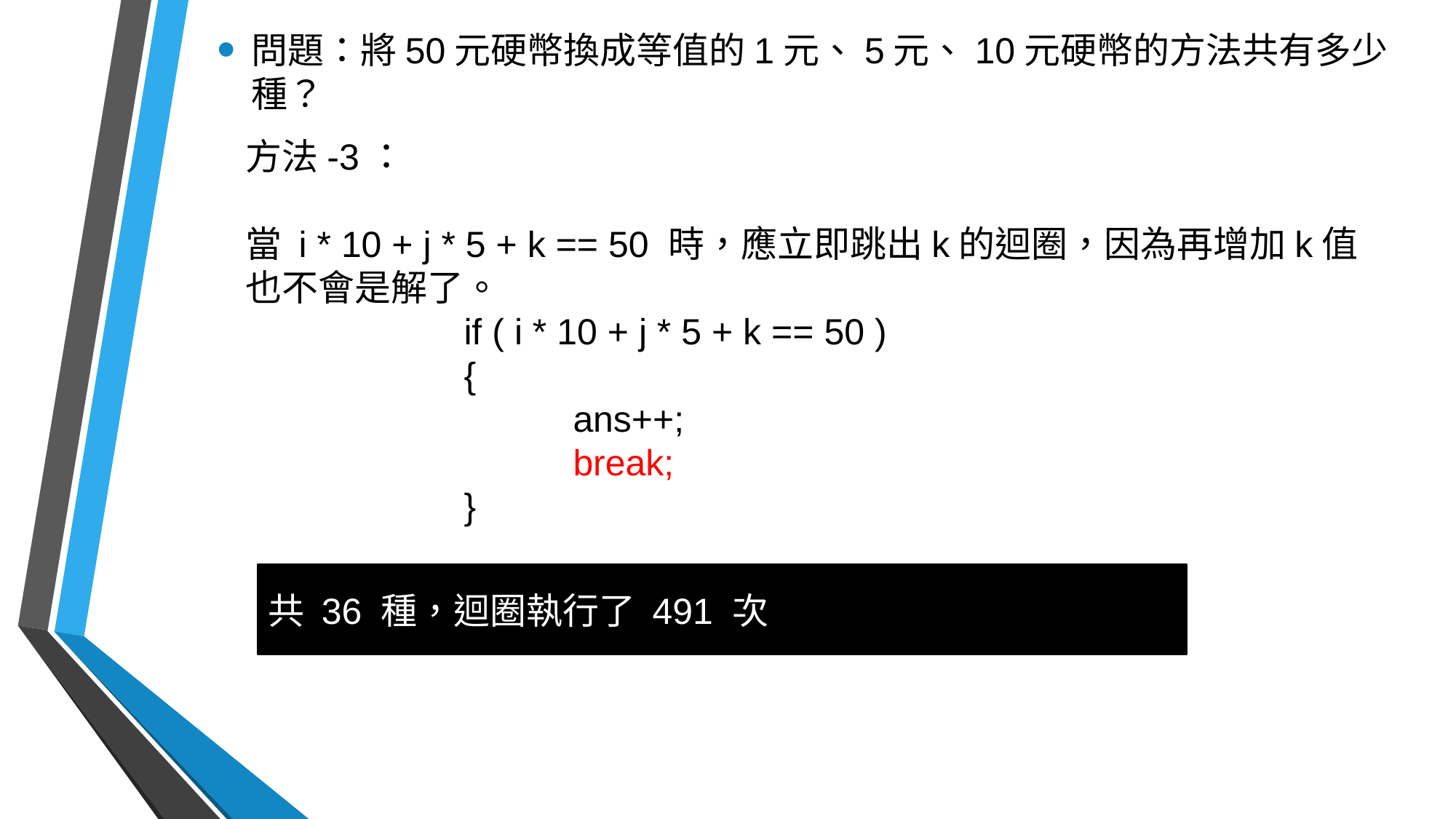

問題：將50元硬幣換成等值的1元、5元、10元硬幣的方法共有多少種？
方法-3：

當 i * 10 + j * 5 + k == 50 時，應立即跳出k的迴圈，因為再增加k值
也不會是解了。
		if ( i * 10 + j * 5 + k == 50 )
		{
			ans++;
			break;
		}

共 36 種，迴圈執行了 491 次